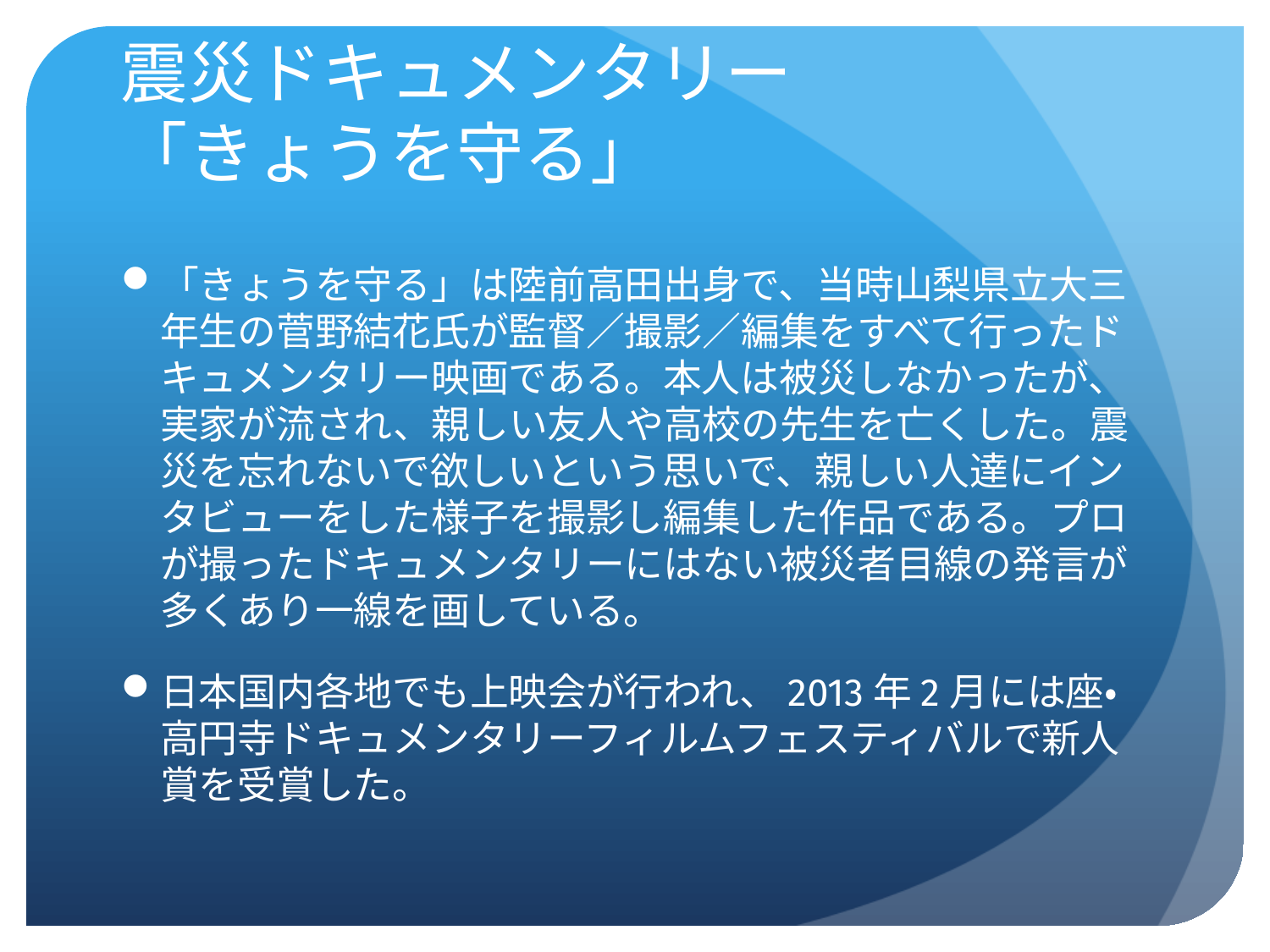

# 震災ドキュメンタリー 「きょうを守る」
「きょうを守る」は陸前高田出身で、当時山梨県立大三年生の菅野結花氏が監督／撮影／編集をすべて行ったドキュメンタリー映画である。本人は被災しなかったが、実家が流され、親しい友人や高校の先生を亡くした。震災を忘れないで欲しいという思いで、親しい人達にインタビューをした様子を撮影し編集した作品である。プロが撮ったドキュメンタリーにはない被災者目線の発言が多くあり一線を画している。
日本国内各地でも上映会が行われ、2013年2月には座・高円寺ドキュメンタリーフィルムフェスティバルで新人賞を受賞した。